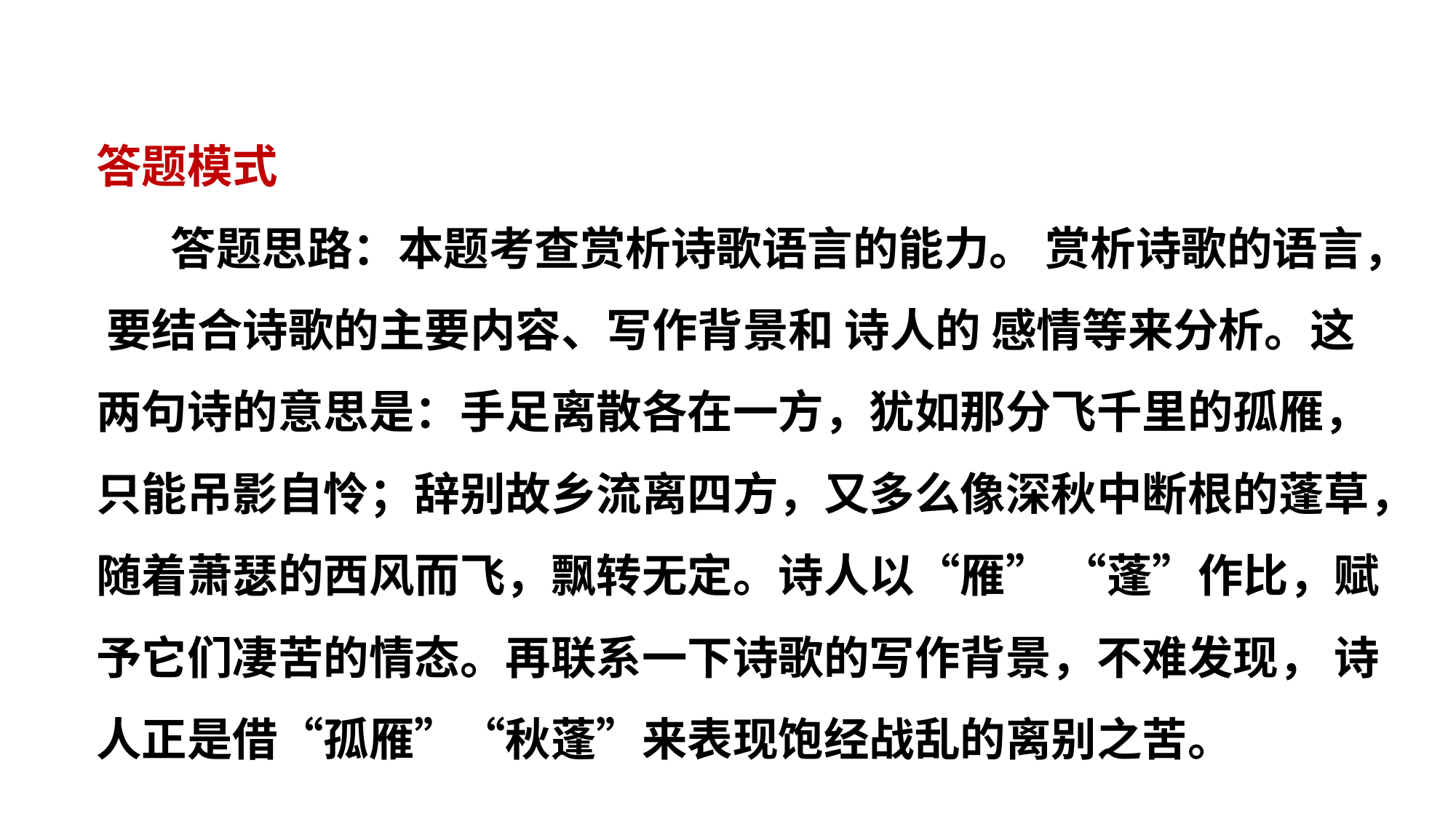

答题模式
答题思路：本题考查赏析诗歌语言的能力。 赏析诗歌的语言， 要结合诗歌的主要内容、写作背景和 诗人的 感情等来分析。这两句诗的意思是：手足离散各在一方，犹如那分飞千里的孤雁，只能吊影自怜；辞别故乡流离四方，又多么像深秋中断根的蓬草，随着萧瑟的西风而飞，飘转无定。诗人以“雁” “蓬”作比，赋予它们凄苦的情态。再联系一下诗歌的写作背景，不难发现， 诗人正是借“孤雁”“秋蓬”来表现饱经战乱的离别之苦。